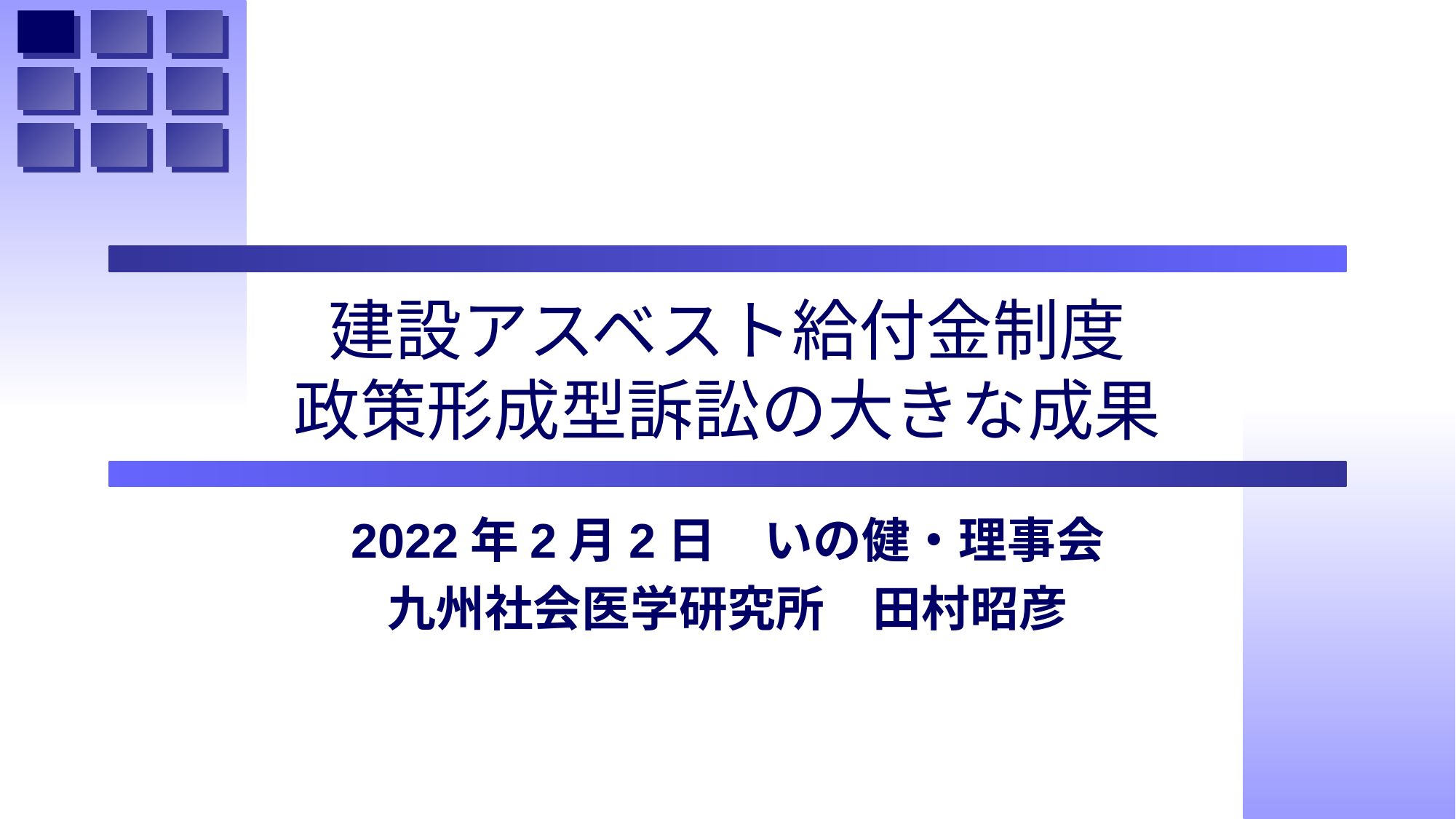

# 建設アスベスト給付金制度 政策形成型訴訟の大きな成果
2022年2月2日　いの健・理事会
九州社会医学研究所　田村昭彦